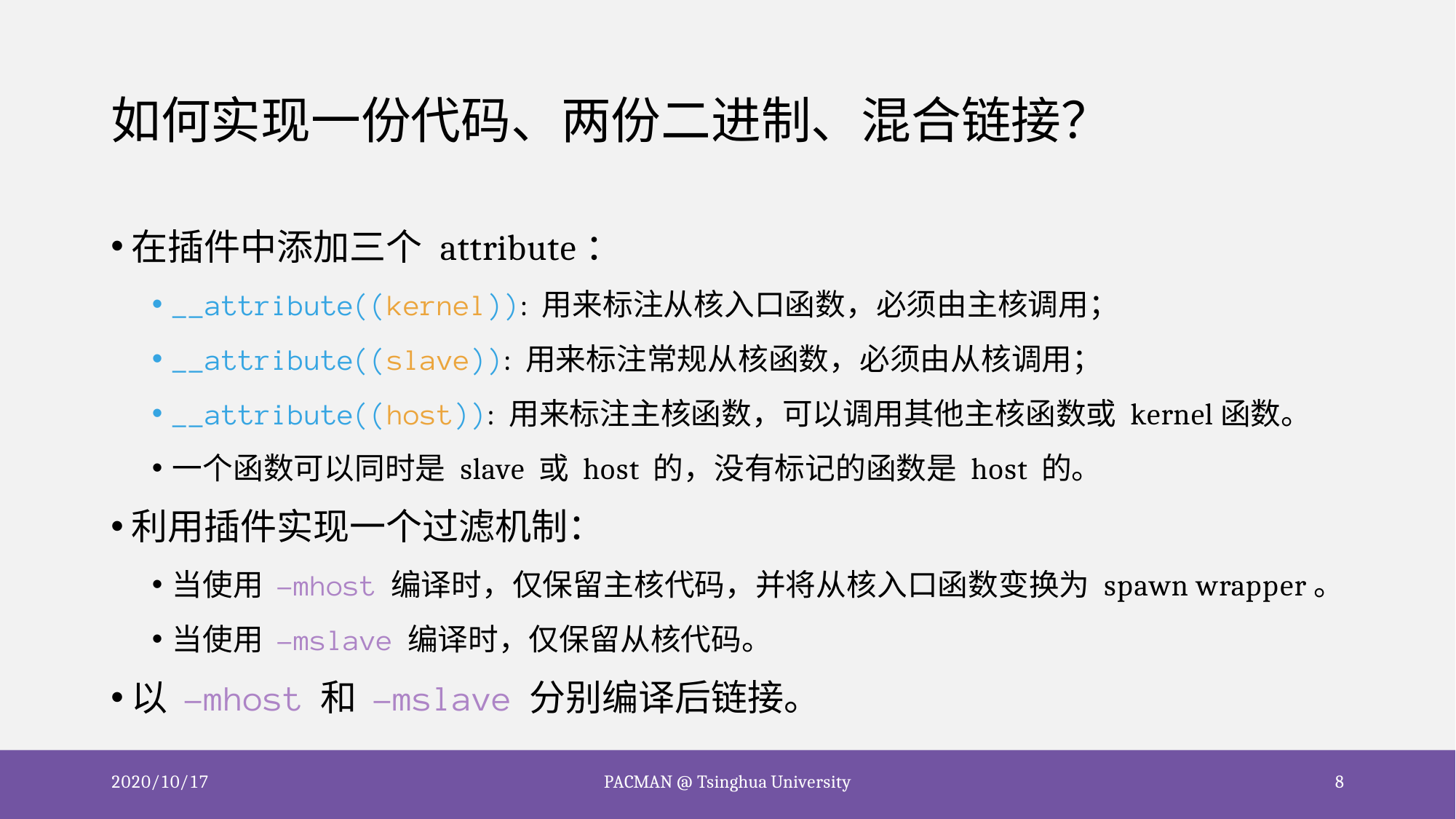

# 如何实现一份代码、两份二进制、混合链接？
在插件中添加三个 attribute：
__attribute((kernel)): 用来标注从核入口函数，必须由主核调用；
__attribute((slave)): 用来标注常规从核函数，必须由从核调用；
__attribute((host)): 用来标注主核函数，可以调用其他主核函数或 kernel函数。
一个函数可以同时是 slave 或 host 的，没有标记的函数是 host 的。
利用插件实现一个过滤机制：
当使用 -mhost 编译时，仅保留主核代码，并将从核入口函数变换为 spawn wrapper。
当使用 -mslave 编译时，仅保留从核代码。
以 -mhost 和 -mslave 分别编译后链接。
2020/10/17
PACMAN @ Tsinghua University
8